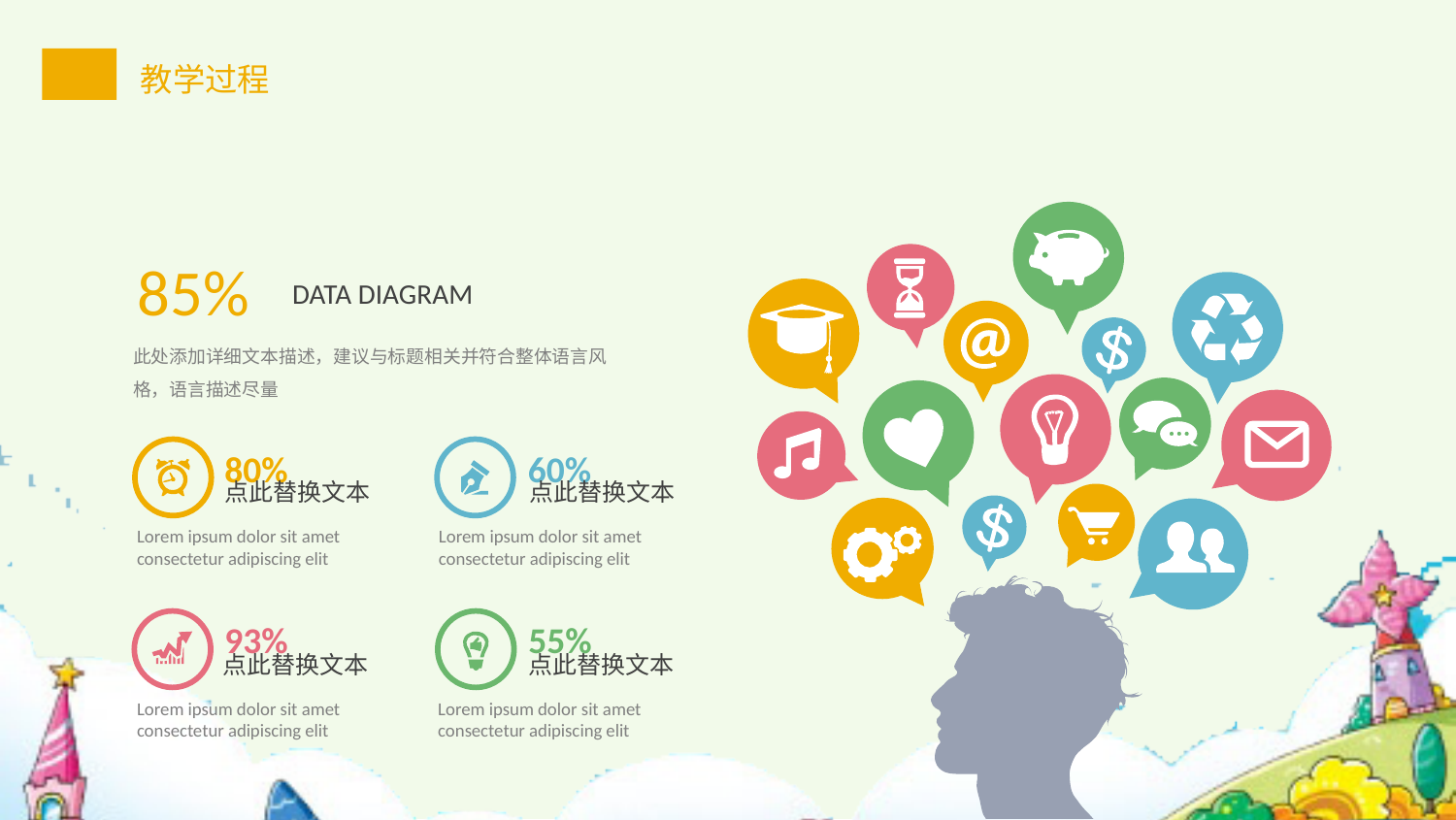

85%
DATA DIAGRAM
此处添加详细文本描述，建议与标题相关并符合整体语言风格，语言描述尽量

80%
60%

点此替换文本
点此替换文本
Lorem ipsum dolor sit amet consectetur adipiscing elit
Lorem ipsum dolor sit amet consectetur adipiscing elit

93%
55%

点此替换文本
点此替换文本
Lorem ipsum dolor sit amet consectetur adipiscing elit
Lorem ipsum dolor sit amet consectetur adipiscing elit